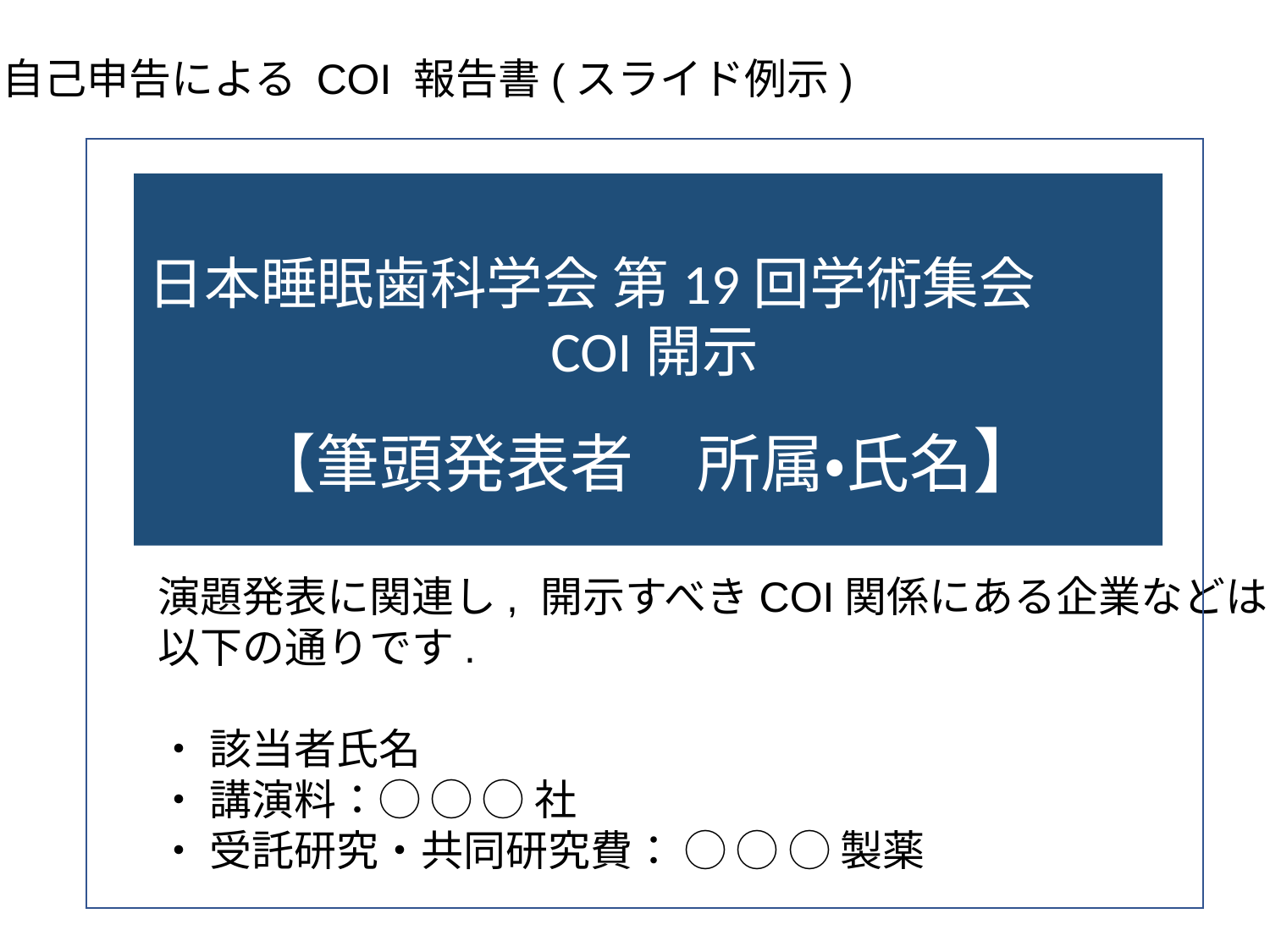

自己申告による COI 報告書(スライド例示)

日本睡眠歯科学会 第19回学術集会
 COI開示

【筆頭発表者　所属・氏名】

演題発表に関連し, 開示すべきCOI関係にある企業などは
以下の通りです.

・ 該当者氏名
・ 講演料：◯ ◯ ◯ 社
・ 受託研究・共同研究費： ◯ ◯ ◯ 製薬